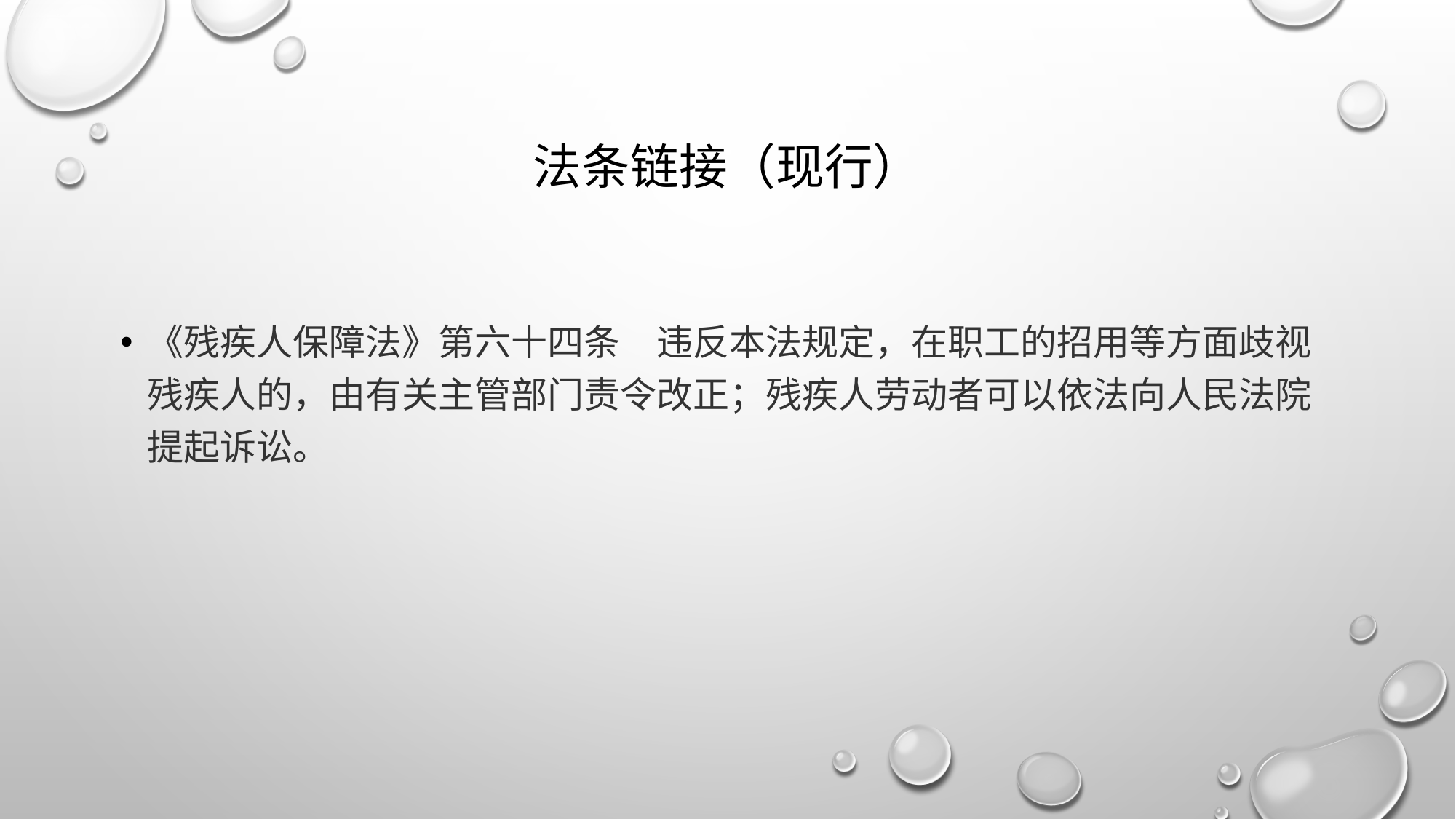

# 法条链接（现行）
《残疾人保障法》第六十四条　违反本法规定，在职工的招用等方面歧视残疾人的，由有关主管部门责令改正；残疾人劳动者可以依法向人民法院提起诉讼。